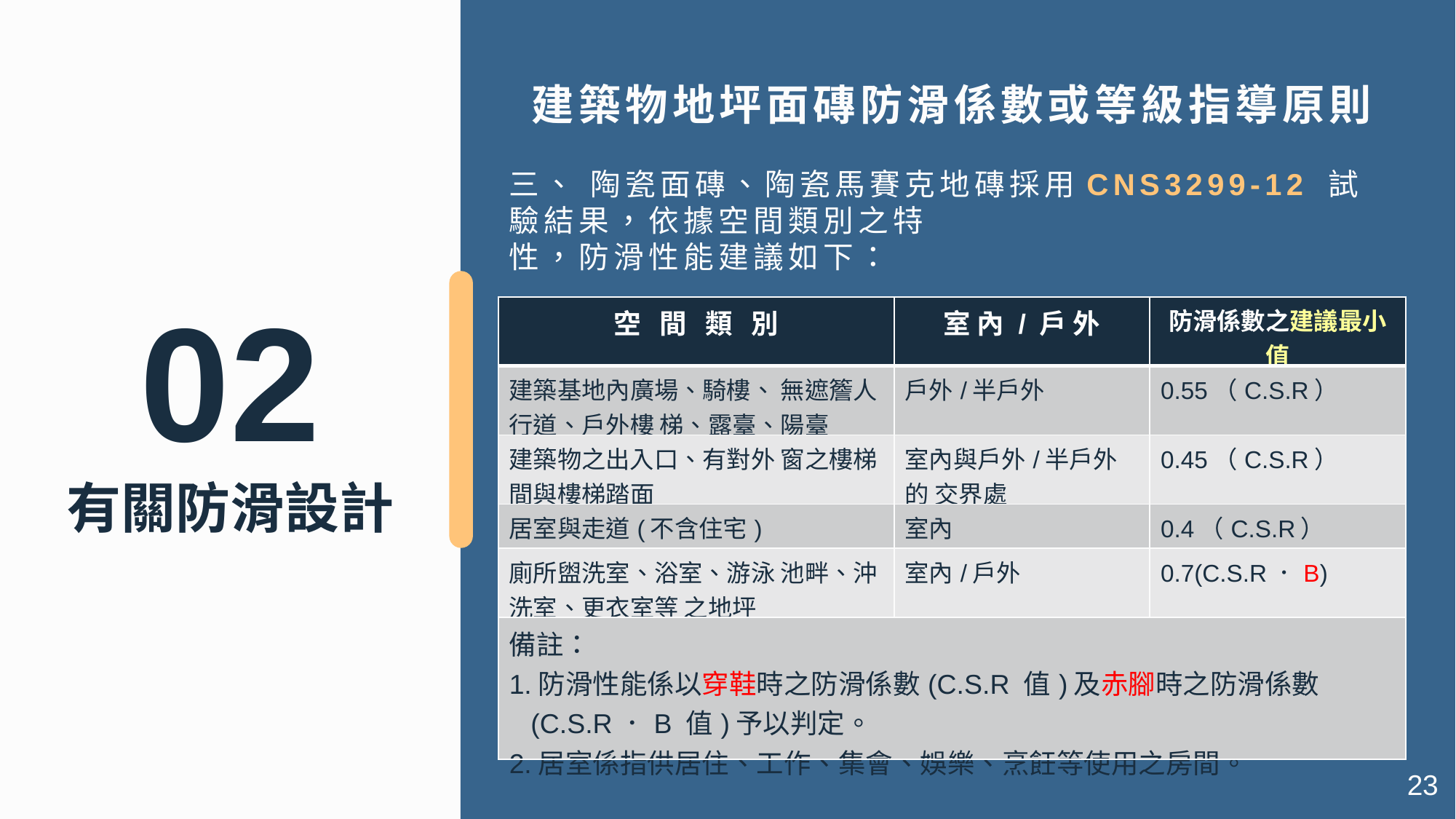

建築物地坪面磚防滑係數或等級指導原則

三、 陶瓷面磚、陶瓷馬賽克地磚採用CNS3299-12 試驗結果，依據空間類別之特
性，防滑性能建議如下：
02
有關防滑設計
| 空 間 類 別 | 室 內 / 戶 外 | 防滑係數之建議最小值 |
| --- | --- | --- |
| 建築基地內廣場、騎樓、 無遮簷人行道、戶外樓 梯、露臺、陽臺 | 戶外/半戶外 | 0.55（C.S.R） |
| 建築物之出入口、有對外 窗之樓梯間與樓梯踏面 | 室內與戶外/半戶外的 交界處 | 0.45（C.S.R） |
| 居室與走道(不含住宅) | 室內 | 0.4（C.S.R） |
| 廁所盥洗室、浴室、游泳 池畔、沖洗室、更衣室等 之地坪 | 室內/戶外 | 0.7(C.S.R．B) |
| 備註： 1.防滑性能係以穿鞋時之防滑係數(C.S.R 值)及赤腳時之防滑係數 (C.S.R．B 值)予以判定。 2.居室係指供居住、工作、集會、娛樂、烹飪等使用之房間。 |  |  |
23